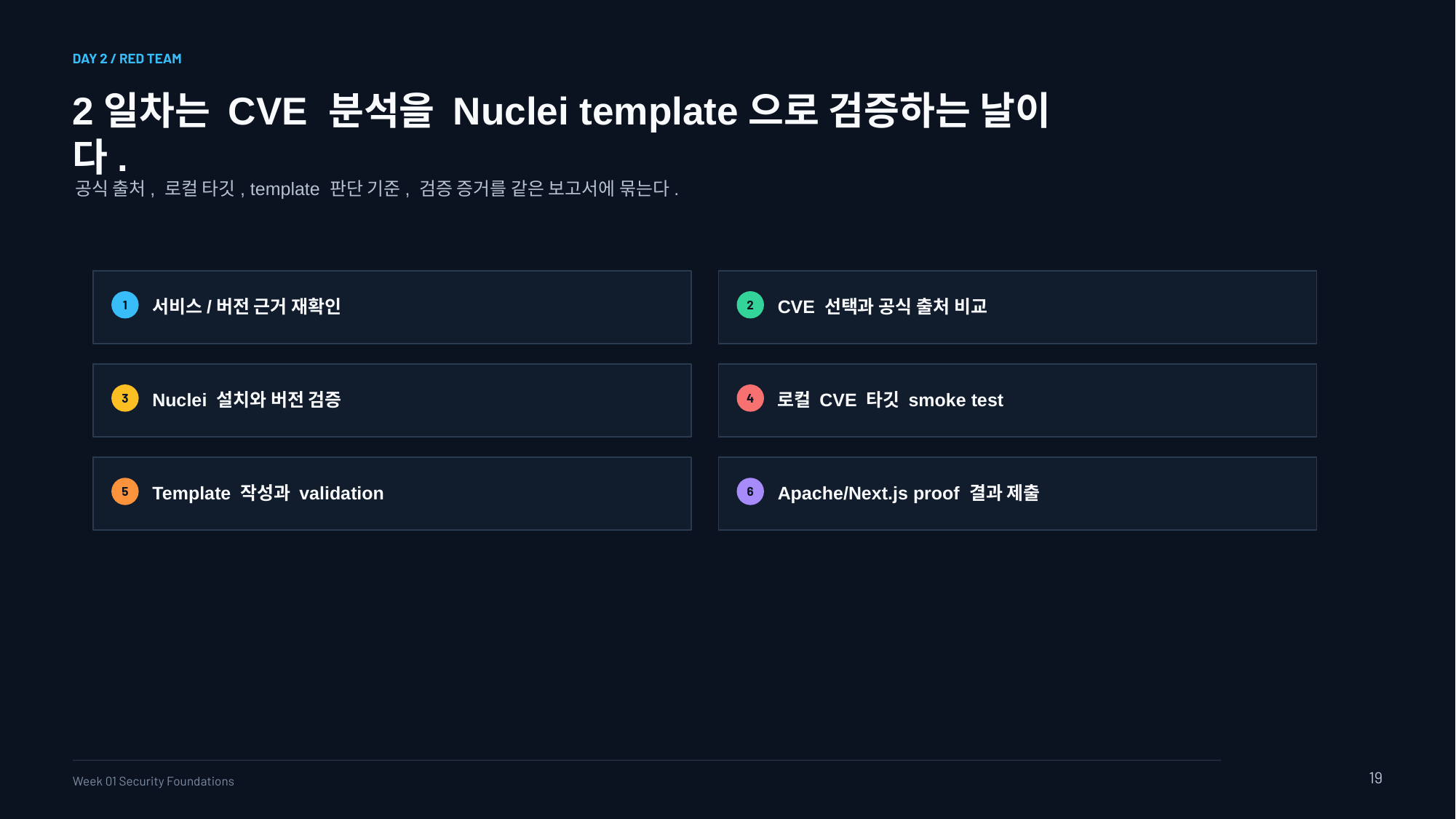

DAY 2 / RED TEAM
2일차는 CVE 분석을 Nuclei template으로 검증하는 날이다.
공식 출처, 로컬 타깃, template 판단 기준, 검증 증거를 같은 보고서에 묶는다.

서비스/버전 근거 재확인
CVE 선택과 공식 출처 비교

1
2

Nuclei 설치와 버전 검증
로컬 CVE 타깃 smoke test

3
4

Template 작성과 validation
Apache/Next.js proof 결과 제출

5
6

19
Week 01 Security Foundations